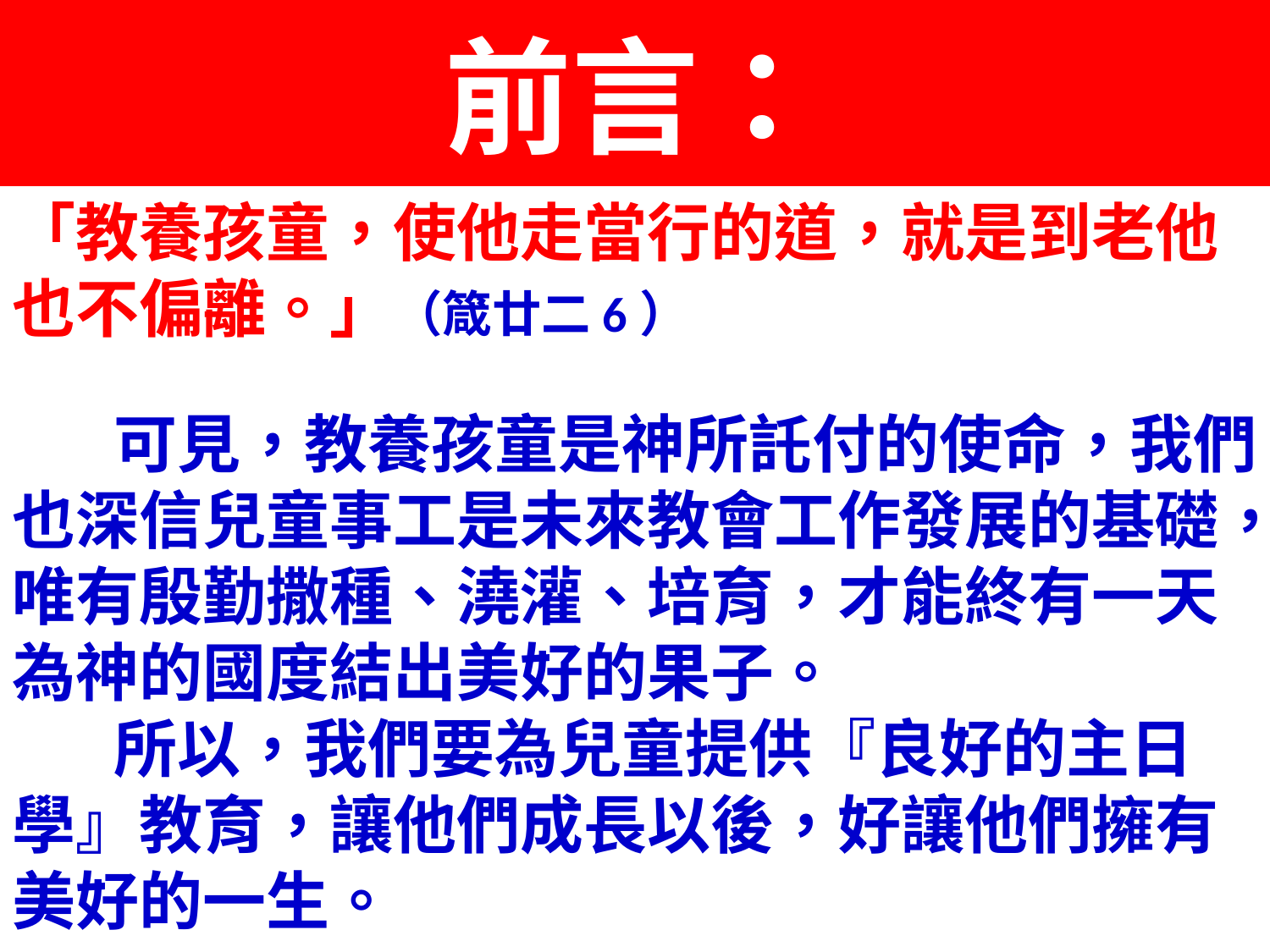

# 前言：
「教養孩童，使他走當行的道，就是到老他也不偏離。」（箴廿二6）

      可見，教養孩童是神所託付的使命，我們也深信兒童事工是未來教會工作發展的基礎，唯有殷勤撒種、澆灌、培育，才能終有一天為神的國度結出美好的果子。
      所以，我們要為兒童提供『良好的主日學』教育，讓他們成長以後，好讓他們擁有美好的一生。